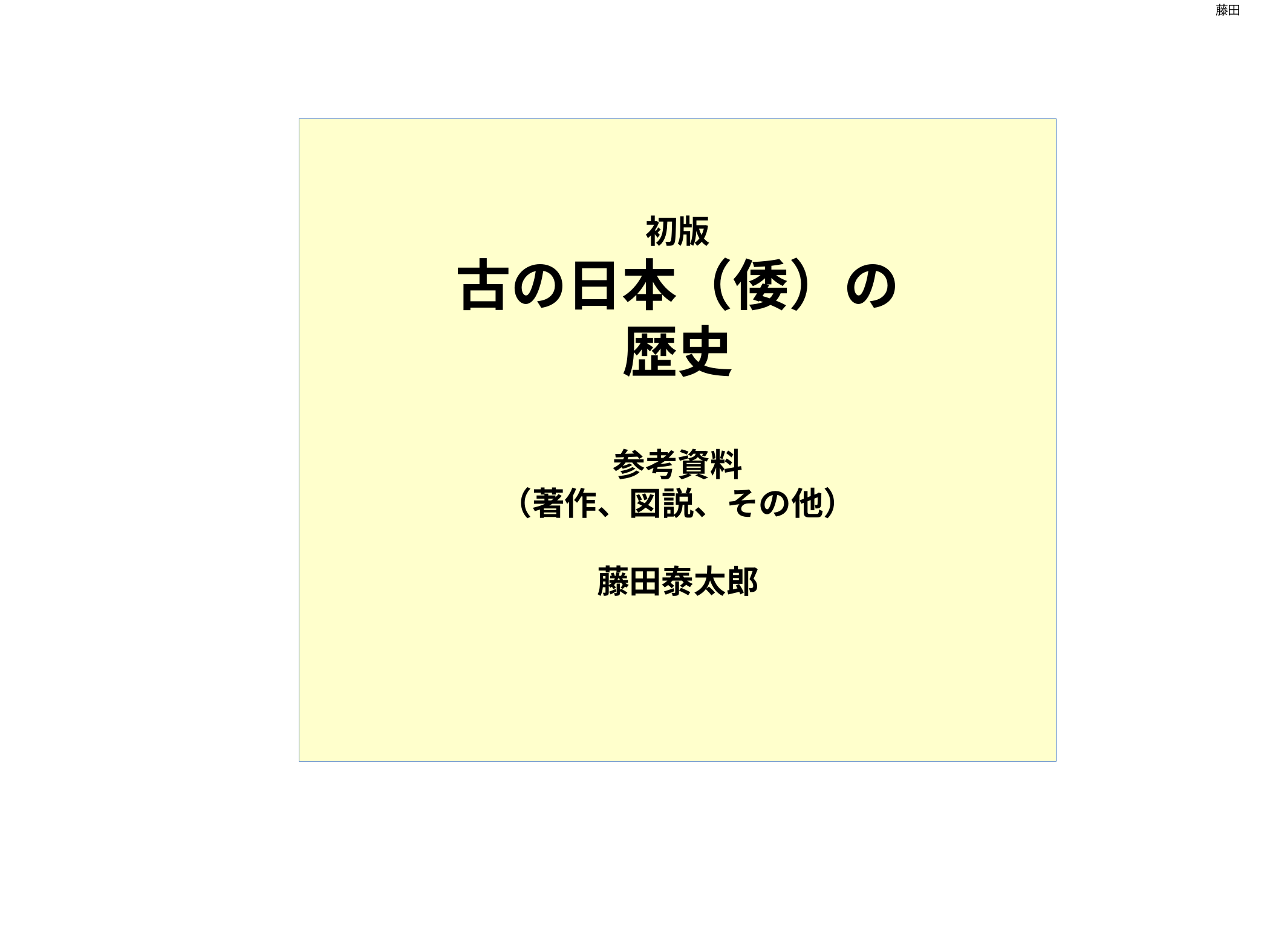

藤田
# 初版 古の日本（倭）の 歴史 参考資料 （著作、図説、その他） 藤田泰太郎